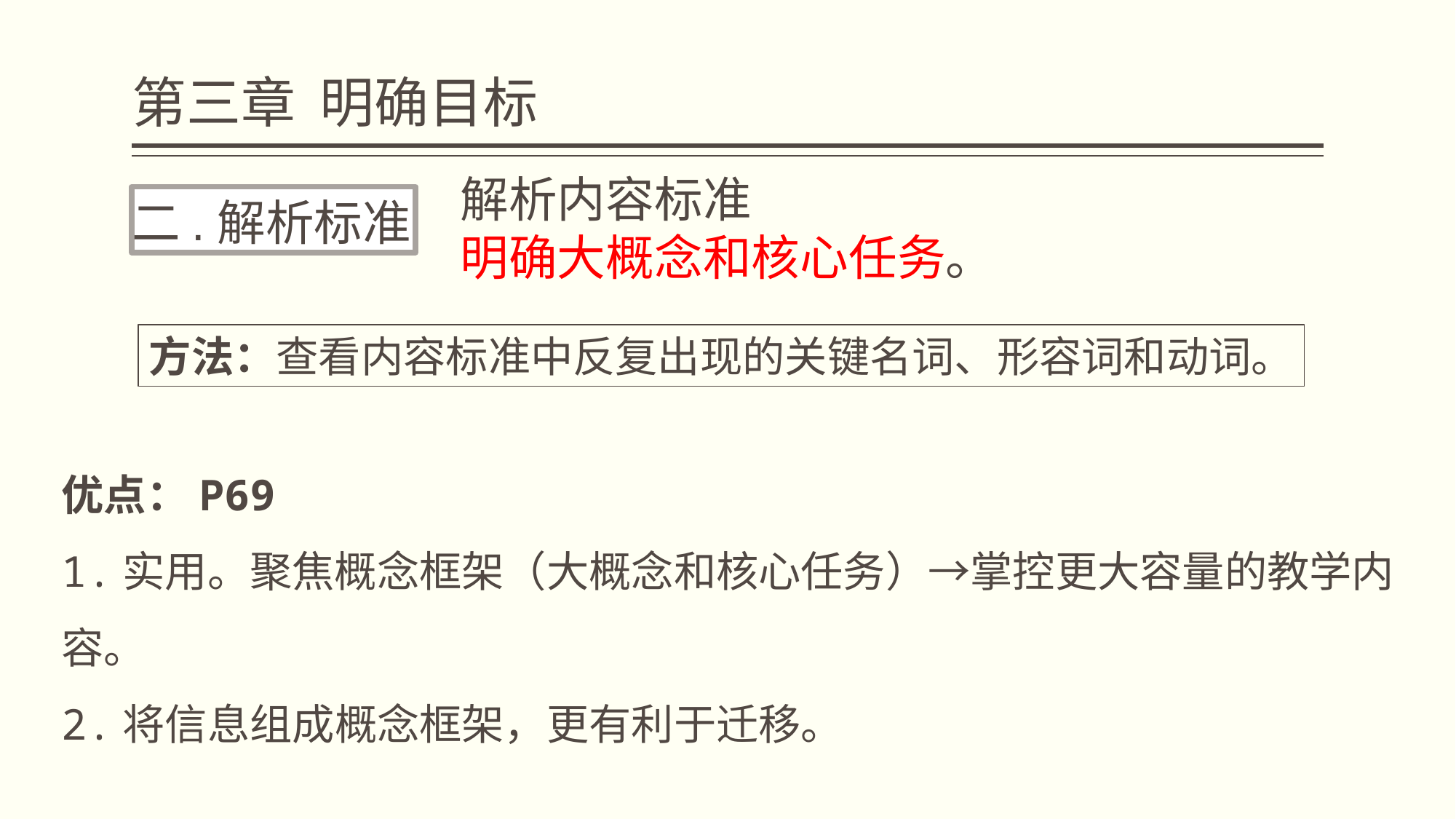

# 第三章  明确目标
解析内容标准
明确大概念和核心任务。
二.解析标准
方法：查看内容标准中反复出现的关键名词、形容词和动词。
优点：P69
1.实用。聚焦概念框架（大概念和核心任务）→掌控更大容量的教学内容。
2.将信息组成概念框架，更有利于迁移。